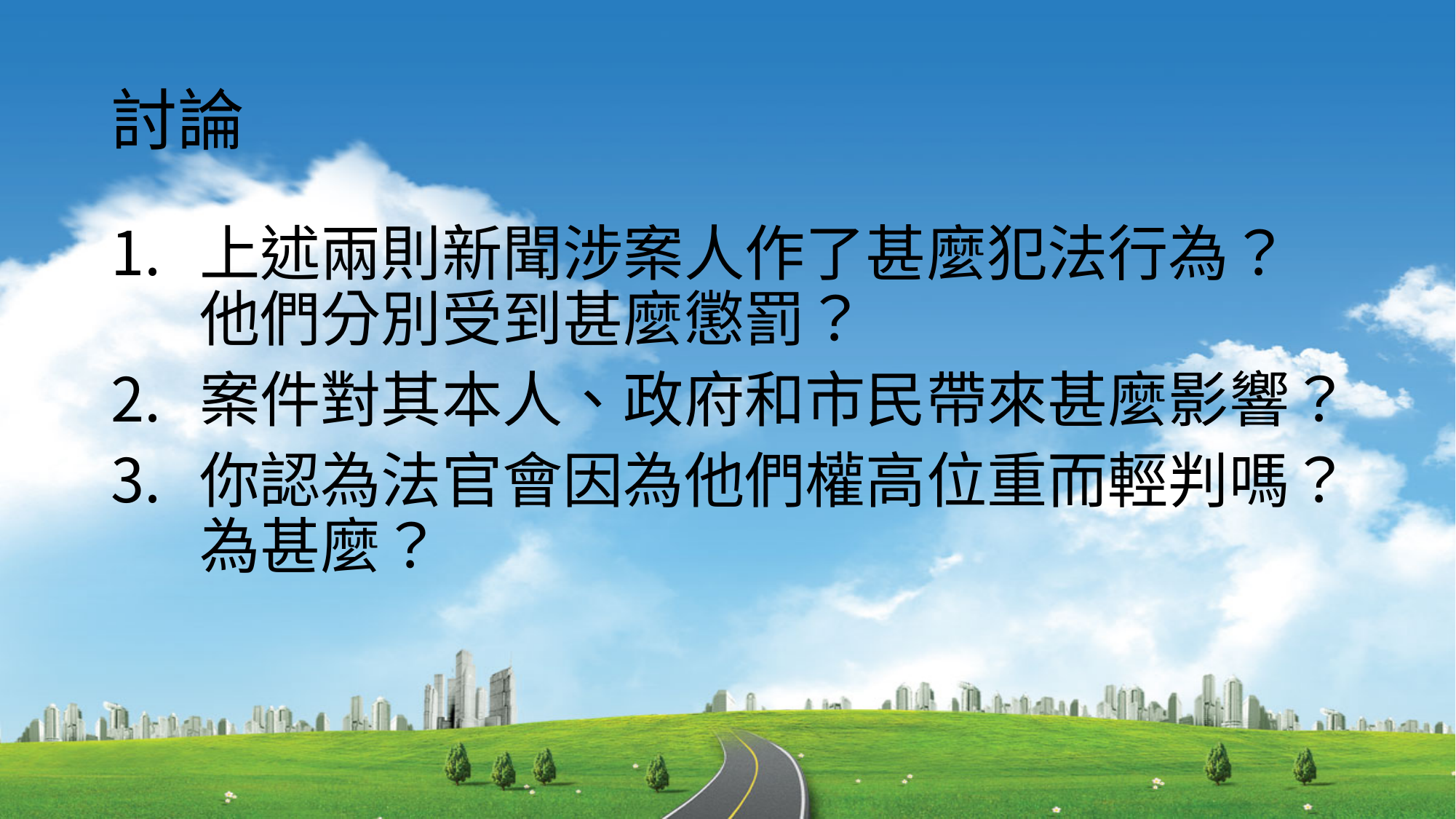

# 討論
上述兩則新聞涉案人作了甚麼犯法行為？他們分別受到甚麼懲罰？
案件對其本人、政府和市民帶來甚麼影響？
你認為法官會因為他們權高位重而輕判嗎？為甚麼？